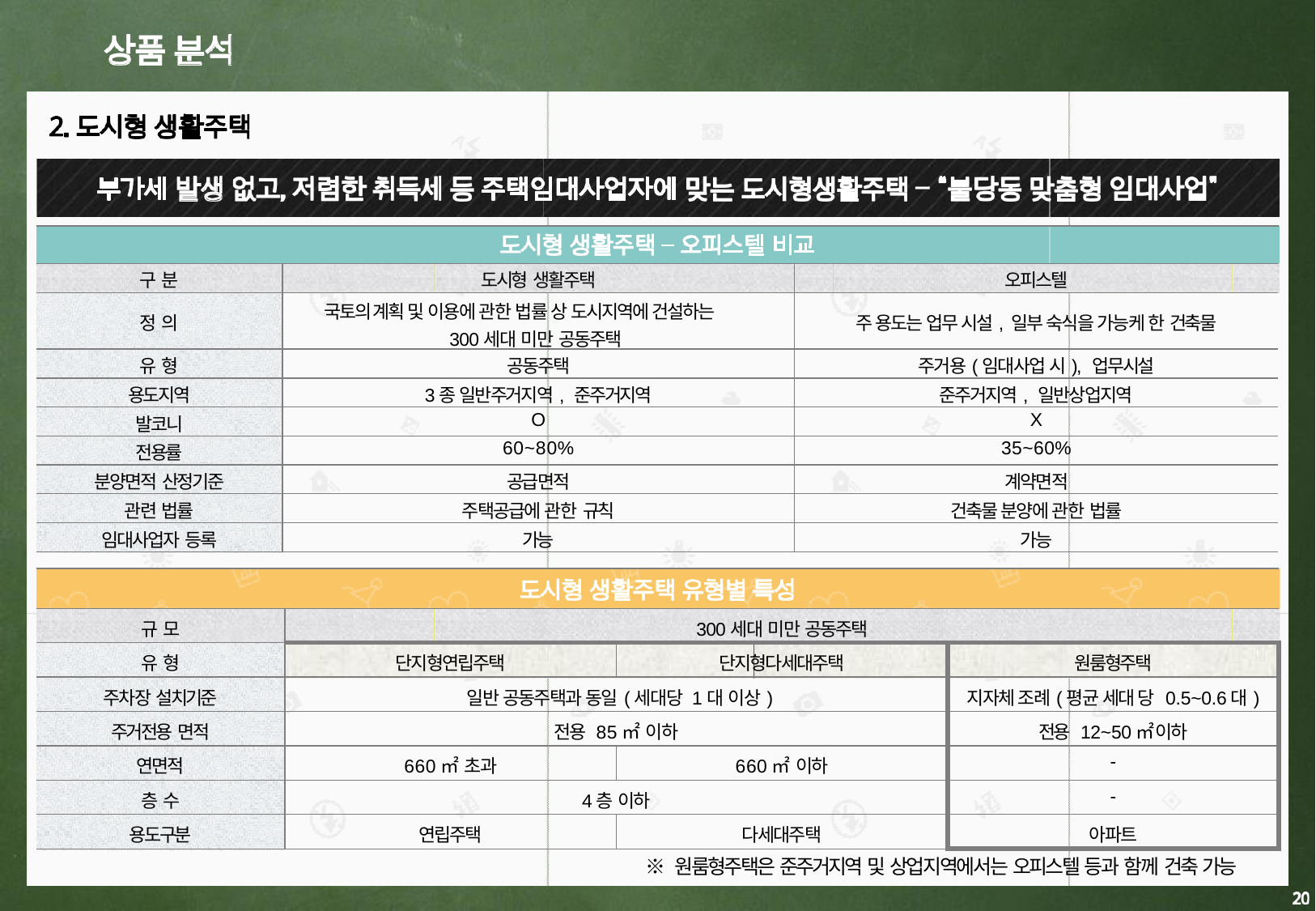

| 구 분 | 도시형 생활주택 | 오피스텔 |
| --- | --- | --- |
| 정 의 | 국토의 계획 및 이용에 관한 법률 상 도시지역에 건설하는 300세대 미만 공동주택 | 주 용도는 업무 시설, 일부 숙식을 가능케 한 건축물 |
| 유 형 | 공동주택 | 주거용(임대사업 시), 업무시설 |
| 용도지역 | 3종 일반주거지역, 준주거지역 | 준주거지역, 일반상업지역 |
| 발코니 | O | X |
| 전용률 | 60~80% | 35~60% |
| 분양면적 산정기준 | 공급면적 | 계약면적 |
| 관련 법률 | 주택공급에 관한 규칙 | 건축물 분양에 관한 법률 |
| 임대사업자 등록 | 가능 | 가능 |

| 규 모 | 300세대 미만 공동주택 |  |  |
| --- | --- | --- | --- |
| 유 형 | 단지형연립주택 | 단지형다세대주택 | 원룸형주택 |
| 주차장 설치기준 | 일반 공동주택과 동일(세대당 1대 이상) |  | 지자체 조례(평균 세대 당 0.5~0.6대) |
| 주거전용 면적 | 전용 85㎡ 이하 |  | 전용 12~50㎡ 이하 |
| 연면적 | 660㎡ 초과 | 660㎡ 이하 | - |
| 층 수 | 4층 이하 |  | - |
| 용도구분 | 연립주택 | 다세대주택 | 아파트 |
※ 원룸형주택은 준주거지역 및 상업지역에서는 오피스텔 등과 함께 건축 가능